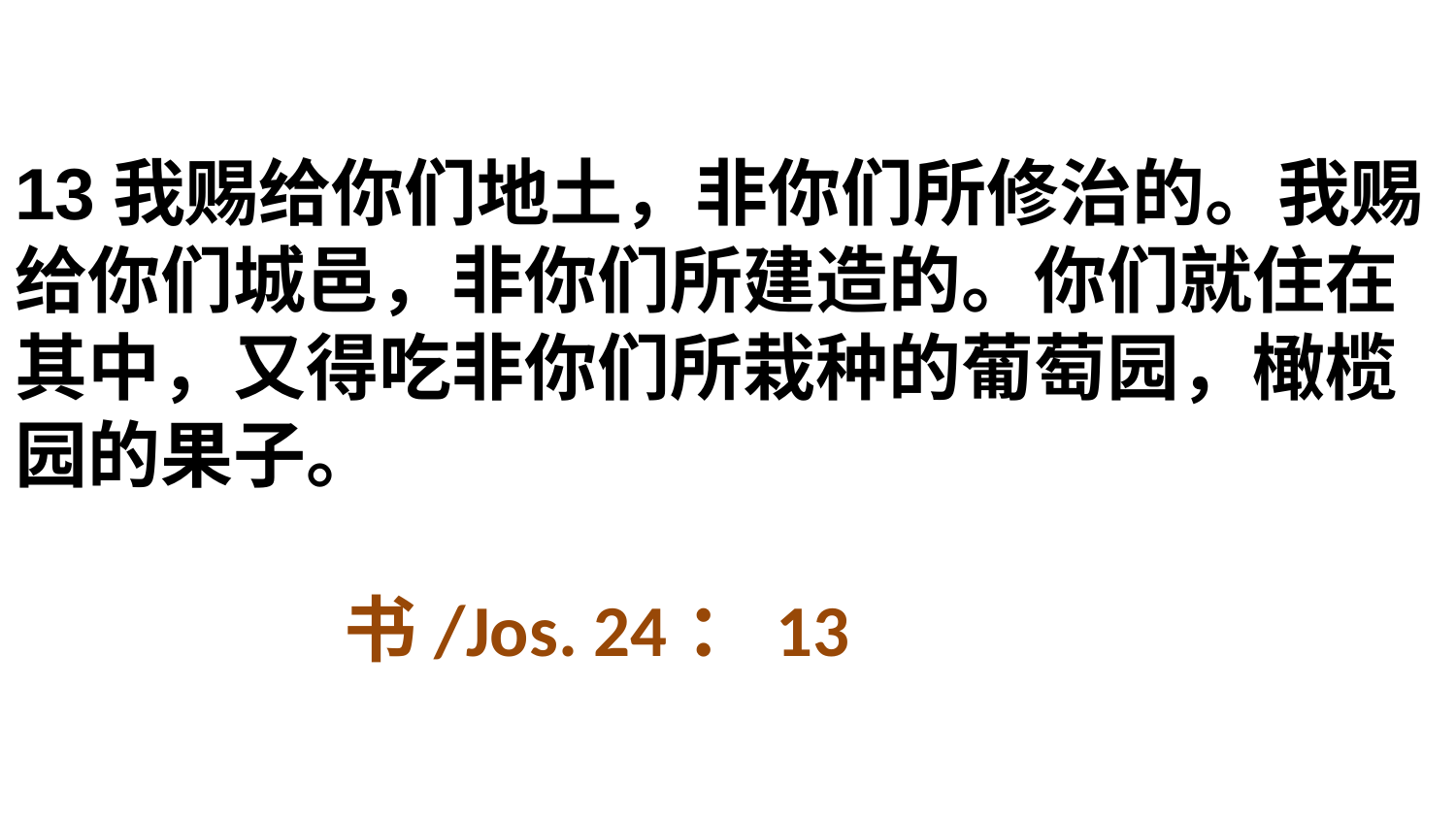

# 13我赐给你们地土，非你们所修治的。我赐给你们城邑，非你们所建造的。你们就住在其中，又得吃非你们所栽种的葡萄园，橄榄园的果子。 书/Jos. 24：13